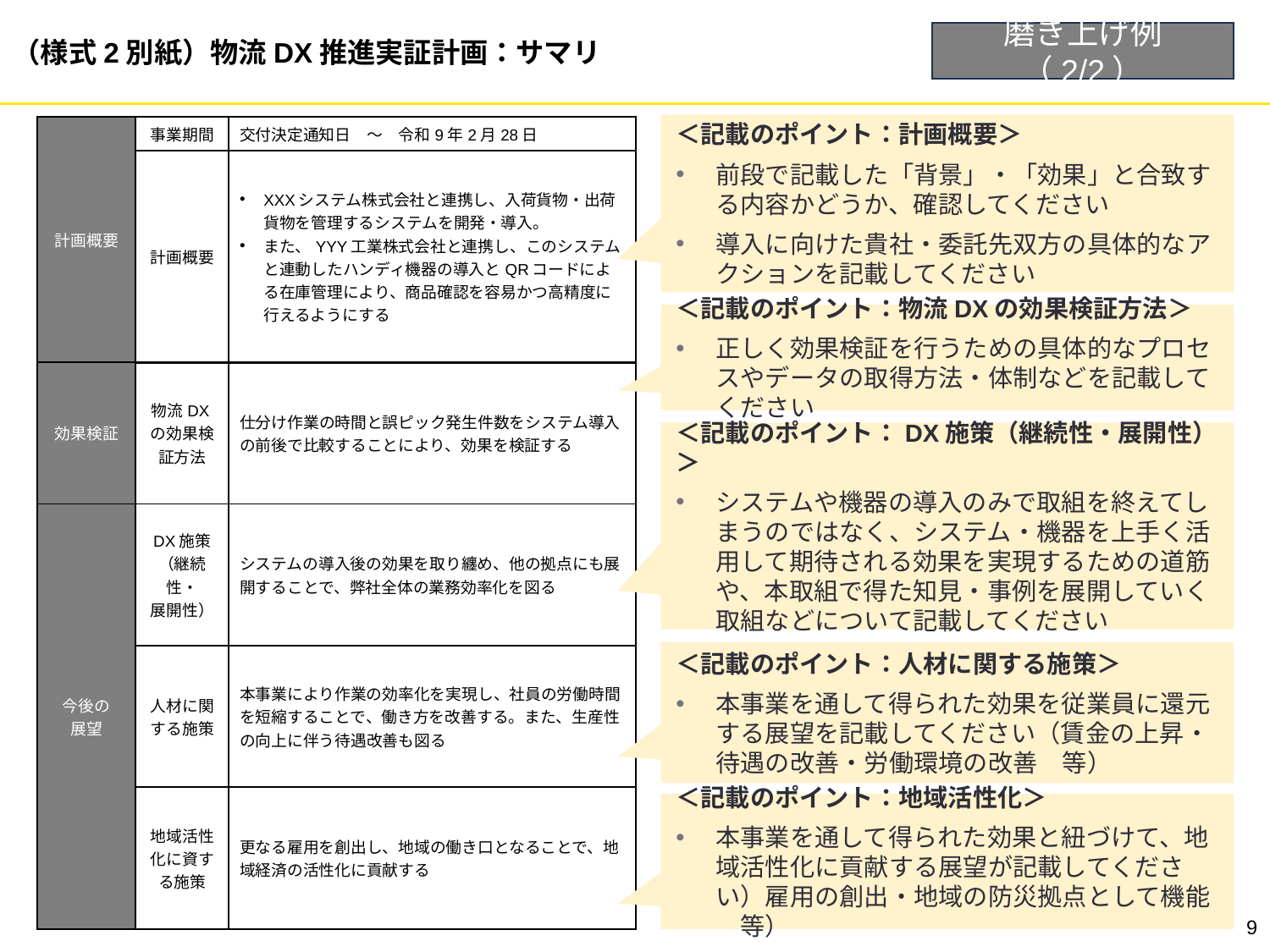

磨き上げ例（2/2）
＜記載のポイント：計画概要＞
前段で記載した「背景」・「効果」と合致する内容かどうか、確認してください
導入に向けた貴社・委託先双方の具体的なアクションを記載してください
| 計画概要 | 事業期間 | 交付決定通知日　～　令和9年2月28日 |
| --- | --- | --- |
|  | 計画概要 | XXXシステム株式会社と連携し、入荷貨物・出荷貨物を管理するシステムを開発・導入。 また、YYY工業株式会社と連携し、このシステムと連動したハンディ機器の導入とQRコードによる在庫管理により、商品確認を容易かつ高精度に行えるようにする |
＜記載のポイント：物流DXの効果検証方法＞
正しく効果検証を行うための具体的なプロセスやデータの取得方法・体制などを記載してください
| 効果検証 | 物流DXの効果検証方法 | 仕分け作業の時間と誤ピック発生件数をシステム導入の前後で比較することにより、効果を検証する |
| --- | --- | --- |
| 今後の 展望 | DX施策 （継続性・ 展開性） | システムの導入後の効果を取り纏め、他の拠点にも展開することで、弊社全体の業務効率化を図る |
|  | 人材に関する施策 | 本事業により作業の効率化を実現し、社員の労働時間を短縮することで、働き方を改善する。また、生産性の向上に伴う待遇改善も図る |
|  | 地域活性化に資する施策 | 更なる雇用を創出し、地域の働き口となることで、地域経済の活性化に貢献する |
＜記載のポイント：DX施策（継続性・展開性）＞
システムや機器の導入のみで取組を終えてしまうのではなく、システム・機器を上手く活用して期待される効果を実現するための道筋や、本取組で得た知見・事例を展開していく取組などについて記載してください
＜記載のポイント：人材に関する施策＞
本事業を通して得られた効果を従業員に還元する展望を記載してください（賃金の上昇・待遇の改善・労働環境の改善　等）
＜記載のポイント：地域活性化＞
本事業を通して得られた効果と紐づけて、地域活性化に貢献する展望が記載してください）雇用の創出・地域の防災拠点として機能　等）
9